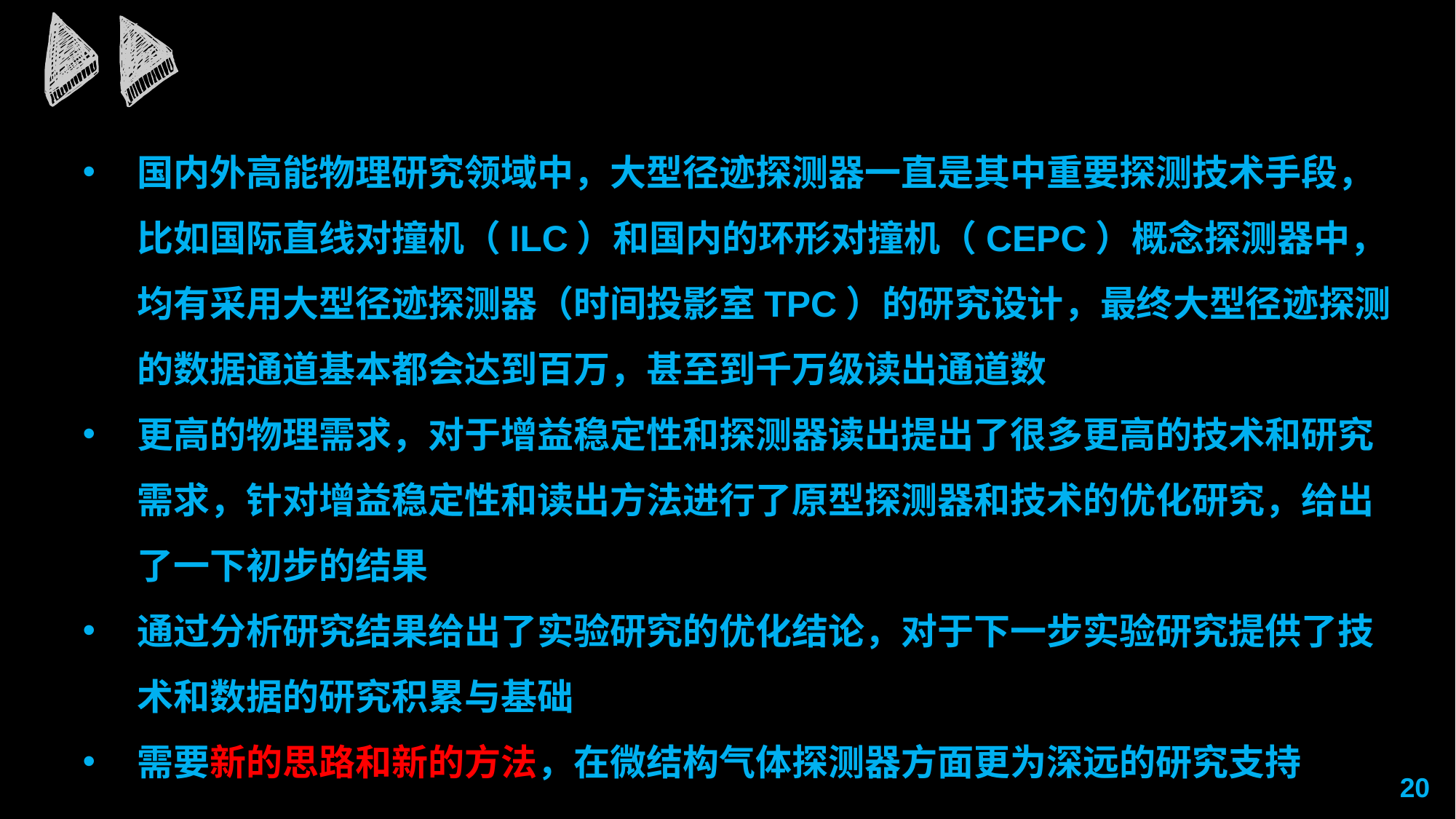

小结
国内外高能物理研究领域中，大型径迹探测器一直是其中重要探测技术手段，比如国际直线对撞机（ILC）和国内的环形对撞机（CEPC）概念探测器中，均有采用大型径迹探测器（时间投影室TPC）的研究设计，最终大型径迹探测的数据通道基本都会达到百万，甚至到千万级读出通道数
更高的物理需求，对于增益稳定性和探测器读出提出了很多更高的技术和研究需求，针对增益稳定性和读出方法进行了原型探测器和技术的优化研究，给出了一下初步的结果
通过分析研究结果给出了实验研究的优化结论，对于下一步实验研究提供了技术和数据的研究积累与基础
需要新的思路和新的方法，在微结构气体探测器方面更为深远的研究支持
20